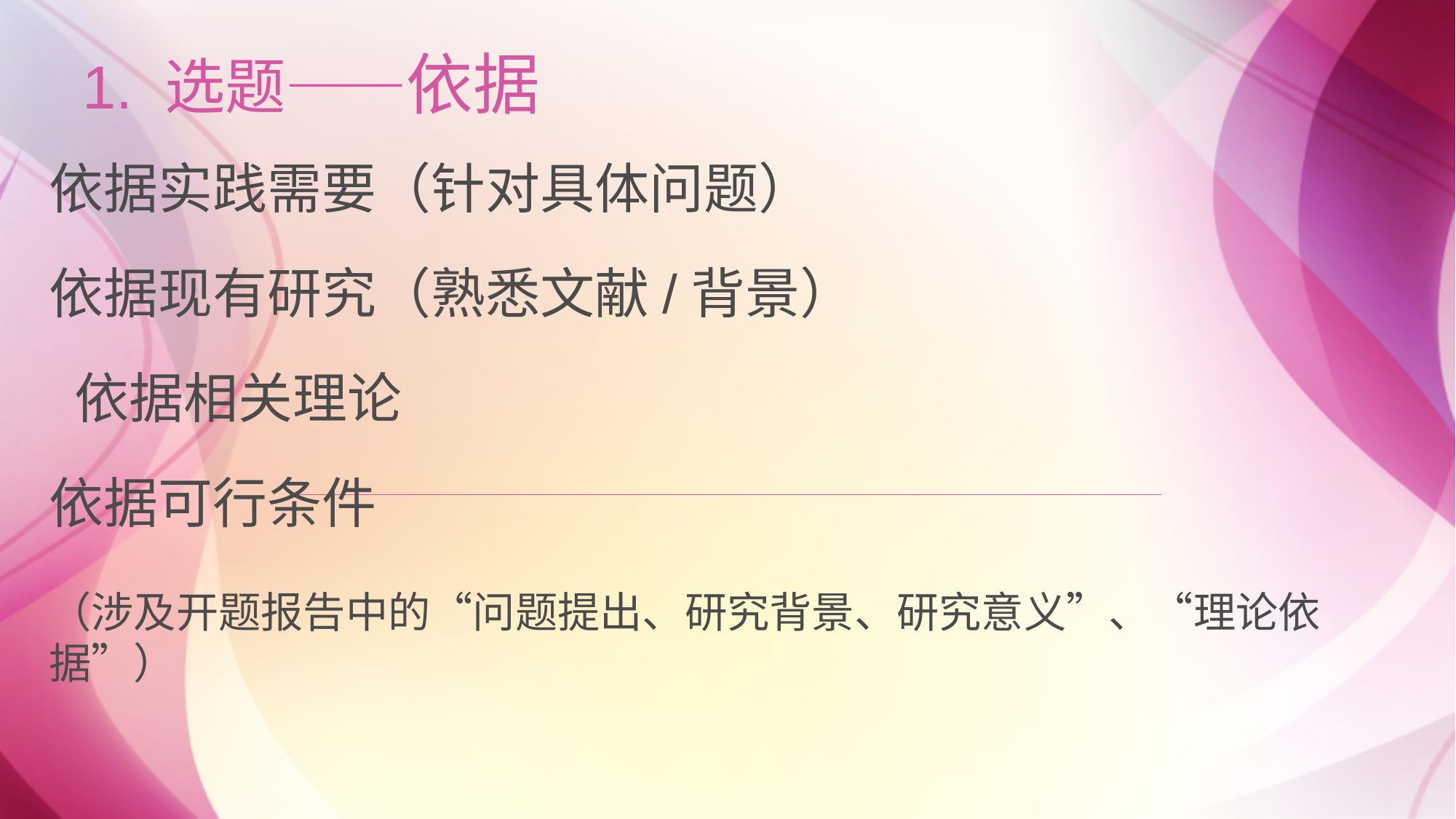

1. 选题——依据
依据实践需要（针对具体问题）

依据现有研究（熟悉文献/背景）

 依据相关理论

依据可行条件

（涉及开题报告中的“问题提出、研究背景、研究意义”、“理论依据”）